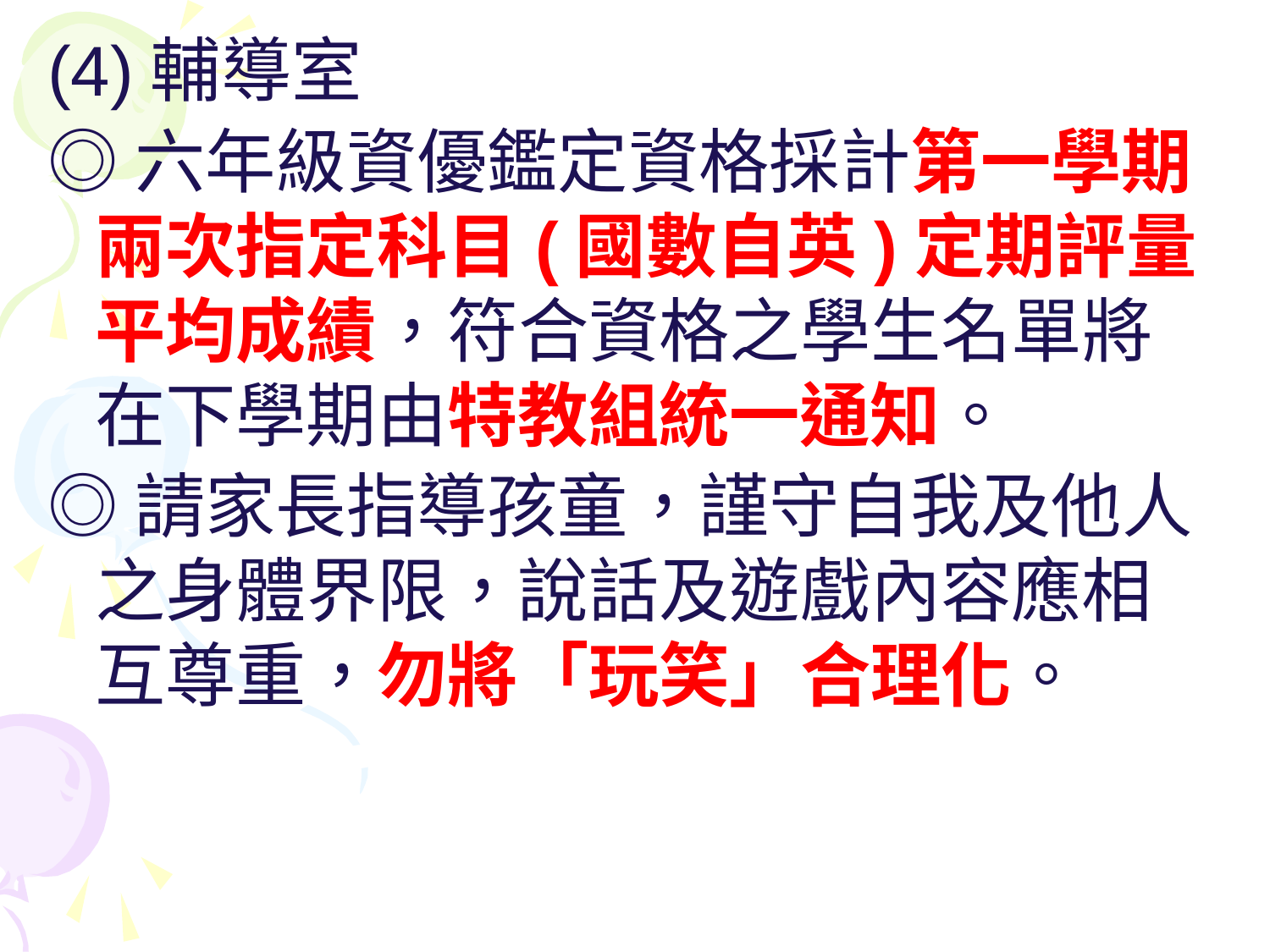

(4)輔導室
◎六年級資優鑑定資格採計第一學期兩次指定科目(國數自英)定期評量平均成績，符合資格之學生名單將在下學期由特教組統一通知。
◎請家長指導孩童，謹守自我及他人之身體界限，說話及遊戲內容應相互尊重，勿將「玩笑」合理化。